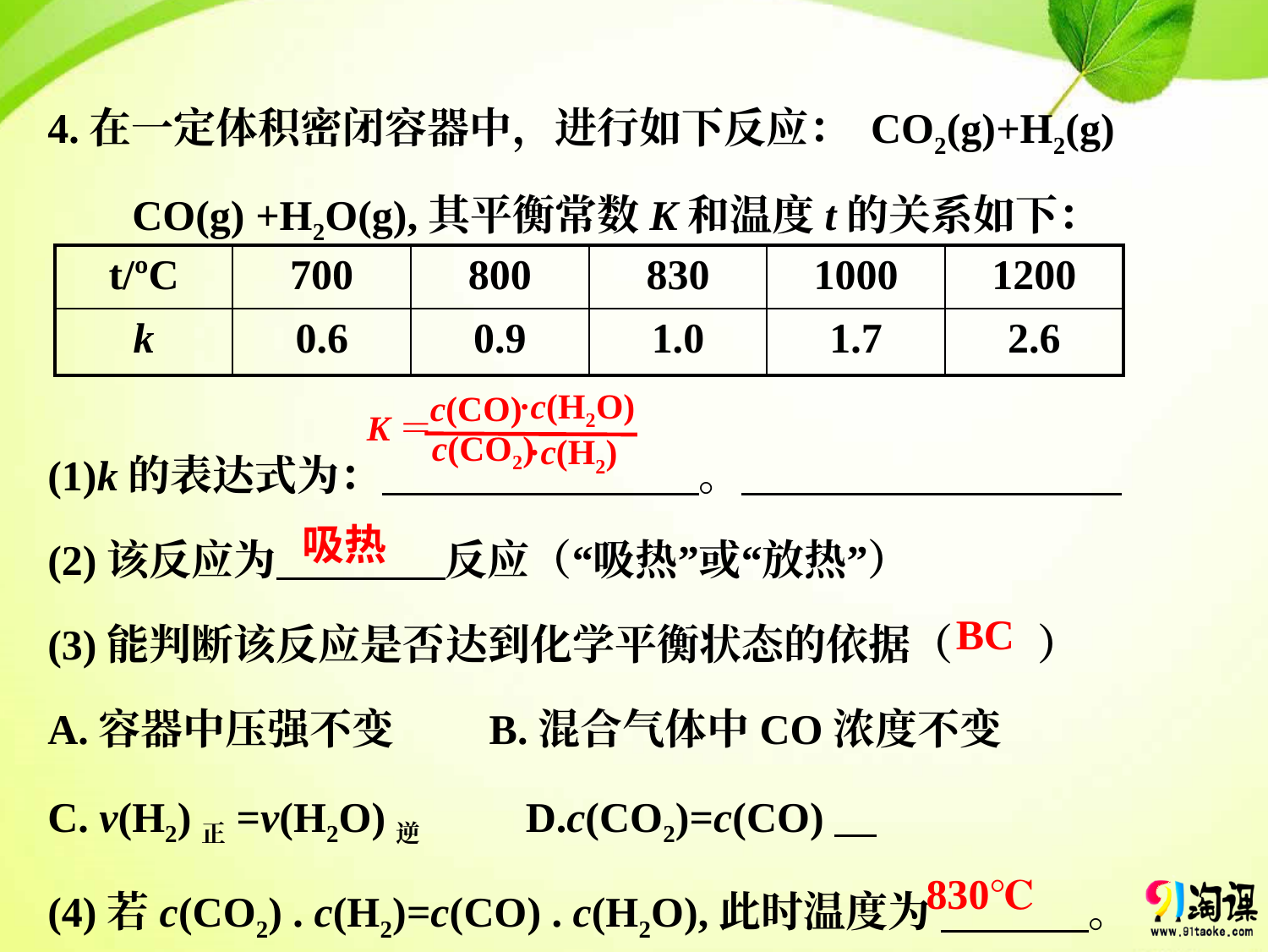

4.在一定体积密闭容器中，进行如下反应： CO2(g)+H2(g)             CO(g) +H2O(g),其平衡常数K和温度t的关系如下：

(1)k的表达式为：                              。
(2)该反应为　　　　反应（“吸热”或“放热”）
(3)能判断该反应是否达到化学平衡状态的依据（　　）
A.容器中压强不变　　B.混合气体中CO浓度不变
C. v(H2)正=v(H2O)逆 　　D.c(CO2)=c(CO)
(4)若c(CO2) . c(H2)=c(CO) . c(H2O),此时温度为               。

| t/ºC | 700 | 800 | 830 | 1000 | 1200 |
| --- | --- | --- | --- | --- | --- |
| k | 0.6 | 0.9 | 1.0 | 1.7 | 2.6 |
 ·c(H2O)
 c(CO)
K＝
 c(CO2)
 ·c(H2)

吸热
BC
830℃